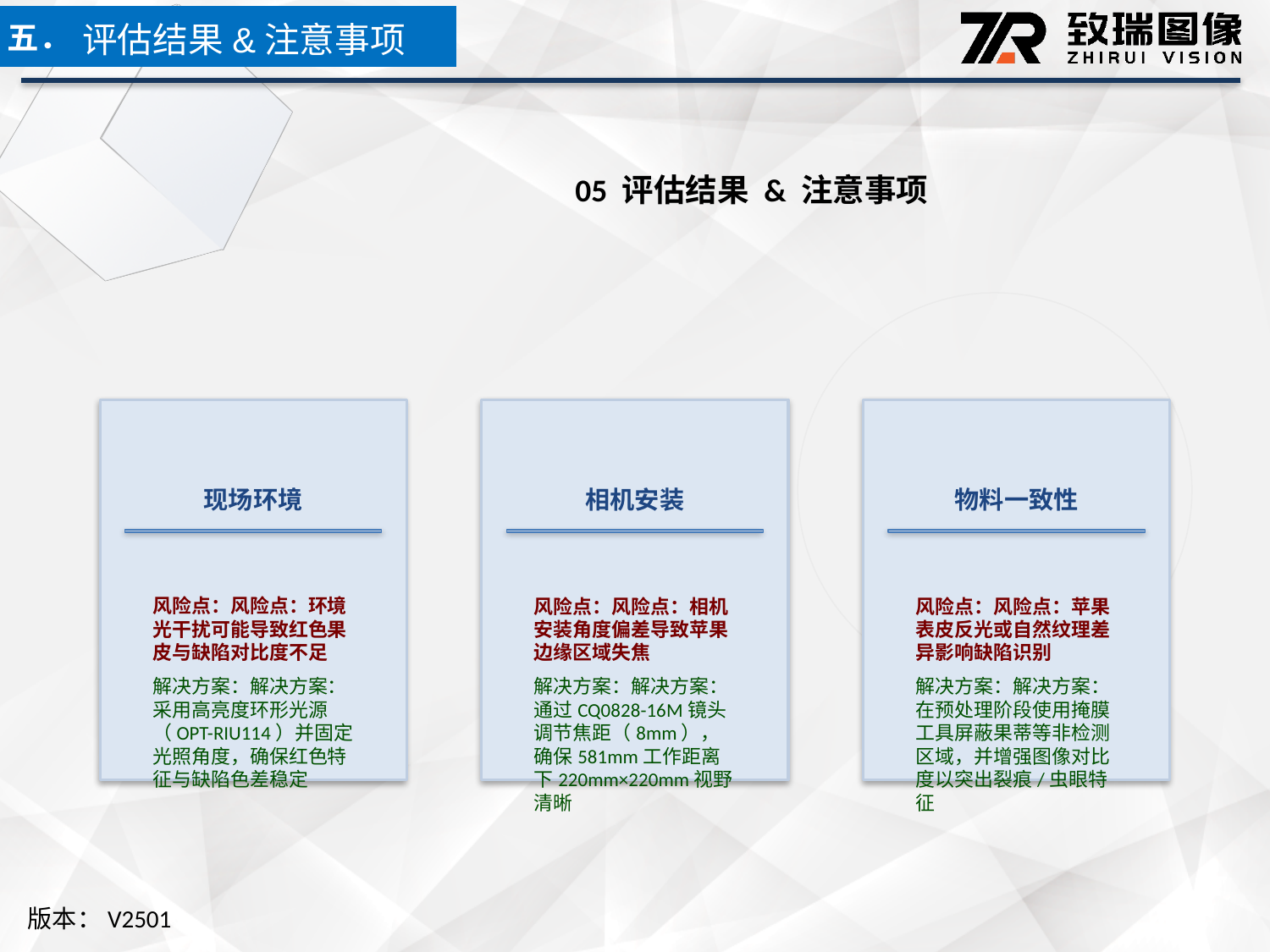

五．
评估结果&注意事项

05 评估结果 & 注意事项

现场环境

相机安装

物料一致性

风险点：风险点：环境光干扰可能导致红色果皮与缺陷对比度不足
解决方案：解决方案：采用高亮度环形光源（OPT-RIU114）并固定光照角度，确保红色特征与缺陷色差稳定

风险点：风险点：相机安装角度偏差导致苹果边缘区域失焦
解决方案：解决方案：通过CQ0828-16M镜头调节焦距（8mm），确保581mm工作距离下220mm×220mm视野清晰

风险点：风险点：苹果表皮反光或自然纹理差异影响缺陷识别
解决方案：解决方案：在预处理阶段使用掩膜工具屏蔽果蒂等非检测区域，并增强图像对比度以突出裂痕/虫眼特征